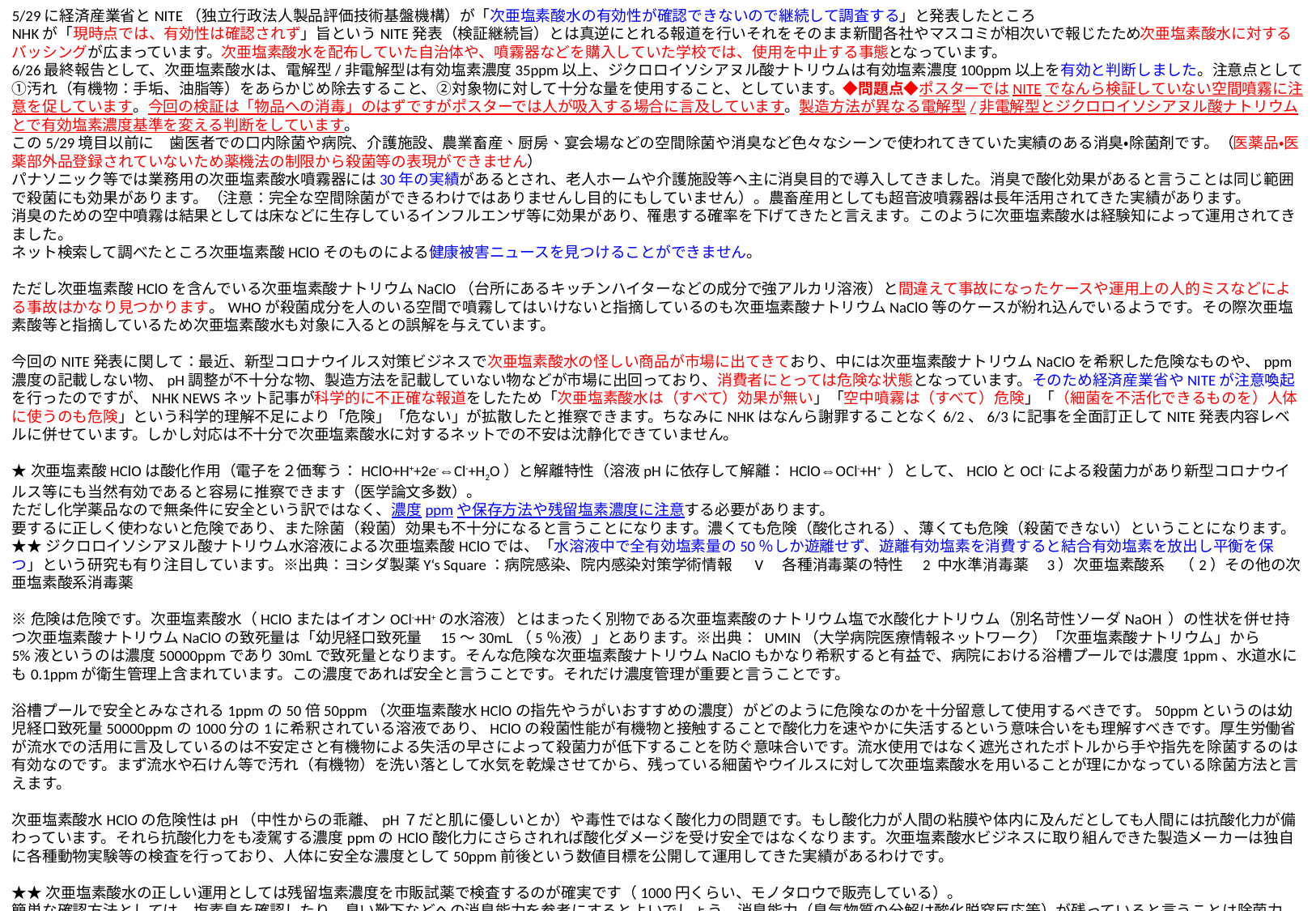

5/29に経済産業省とNITE（独立行政法人製品評価技術基盤機構）が「次亜塩素酸水の有効性が確認できないので継続して調査する」と発表したところ
NHKが「現時点では、有効性は確認されず」旨というNITE発表（検証継続旨）とは真逆にとれる報道を行いそれをそのまま新聞各社やマスコミが相次いで報じたため次亜塩素酸水に対するバッシングが広まっています。次亜塩素酸水を配布していた自治体や、噴霧器などを購入していた学校では、使用を中止する事態となっています。
6/26最終報告として、次亜塩素酸水は、電解型/非電解型は有効塩素濃度35ppm以上、ジクロロイソシアヌル酸ナトリウムは有効塩素濃度100ppm以上を有効と判断しました。注意点として①汚れ（有機物：手垢、油脂等）をあらかじめ除去すること、②対象物に対して十分な量を使用すること、としています。◆問題点◆ポスターではNITEでなんら検証していない空間噴霧に注意を促しています。今回の検証は「物品への消毒」のはずですがポスターでは人が吸入する場合に言及しています。製造方法が異なる電解型/非電解型とジクロロイソシアヌル酸ナトリウムとで有効塩素濃度基準を変える判断をしています。
この5/29境目以前に　歯医者での口内除菌や病院、介護施設、農業畜産、厨房、宴会場などの空間除菌や消臭など色々なシーンで使われてきていた実績のある消臭・除菌剤です。（医薬品・医薬部外品登録されていないため薬機法の制限から殺菌等の表現ができません）
パナソニック等では業務用の次亜塩素酸水噴霧器には30年の実績があるとされ、老人ホームや介護施設等へ主に消臭目的で導入してきました。消臭で酸化効果があると言うことは同じ範囲で殺菌にも効果があります。（注意：完全な空間除菌ができるわけではありませんし目的にもしていません）。農畜産用としても超音波噴霧器は長年活用されてきた実績があります。
消臭のための空中噴霧は結果としては床などに生存しているインフルエンザ等に効果があり、罹患する確率を下げてきたと言えます。このように次亜塩素酸水は経験知によって運用されてきました。
ネット検索して調べたところ次亜塩素酸HClOそのものによる健康被害ニュースを見つけることができません。

ただし次亜塩素酸HClOを含んでいる次亜塩素酸ナトリウムNaClO（台所にあるキッチンハイターなどの成分で強アルカリ溶液）と間違えて事故になったケースや運用上の人的ミスなどによる事故はかなり見つかります。WHOが殺菌成分を人のいる空間で噴霧してはいけないと指摘しているのも次亜塩素酸ナトリウムNaClO等のケースが紛れ込んでいるようです。その際次亜塩素酸等と指摘しているため次亜塩素酸水も対象に入るとの誤解を与えています。

今回のNITE発表に関して：最近、新型コロナウイルス対策ビジネスで次亜塩素酸水の怪しい商品が市場に出てきており、中には次亜塩素酸ナトリウムNaClOを希釈した危険なものや、ppm濃度の記載しない物、pH調整が不十分な物、製造方法を記載していない物などが市場に出回っており、消費者にとっては危険な状態となっています。そのため経済産業省やNITEが注意喚起を行ったのですが、NHK NEWSネット記事が科学的に不正確な報道をしたため「次亜塩素酸水は（すべて）効果が無い」「空中噴霧は（すべて）危険」「（細菌を不活化できるものを）人体に使うのも危険」という科学的理解不足により「危険」「危ない」が拡散したと推察できます。ちなみにNHKはなんら謝罪することなく6/2、6/3に記事を全面訂正してNITE発表内容レベルに併せています。しかし対応は不十分で次亜塩素酸水に対するネットでの不安は沈静化できていません。

★次亜塩素酸HClOは酸化作用（電子を２価奪う：HClO+H++2e-⇔Cl-+H2O）と解離特性（溶液pHに依存して解離：HClO⇔OCl-+H+ ）として、HClOとOCl-による殺菌力があり新型コロナウイルス等にも当然有効であると容易に推察できます（医学論文多数）。
ただし化学薬品なので無条件に安全という訳ではなく、濃度ppmや保存方法や残留塩素濃度に注意する必要があります。
要するに正しく使わないと危険であり、また除菌（殺菌）効果も不十分になると言うことになります。濃くても危険（酸化される）、薄くても危険（殺菌できない）ということになります。
★★ジクロロイソシアヌル酸ナトリウム水溶液による次亜塩素酸HClOでは、「水溶液中で全有効塩素量の50％しか遊離せず、遊離有効塩素を消費すると結合有効塩素を放出し平衡を保つ」という研究も有り注目しています。※出典：ヨシダ製薬Y‘s Square：病院感染、院内感染対策学術情報　 V　各種消毒薬の特性　2 中水準消毒薬　3）次亜塩素酸系　（2）その他の次亜塩素酸系消毒薬

※危険は危険です。次亜塩素酸水（HClOまたはイオンOCl-+H+の水溶液）とはまったく別物である次亜塩素酸のナトリウム塩で水酸化ナトリウム（別名苛性ソーダNaOH ）の性状を併せ持つ次亜塩素酸ナトリウムNaClOの致死量は「幼児経口致死量　15～30mL（5％液）」とあります。※出典： UMIN（大学病院医療情報ネットワーク）「次亜塩素酸ナトリウム」から
5%液というのは濃度50000ppmであり30mLで致死量となります。そんな危険な次亜塩素酸ナトリウムNaClOもかなり希釈すると有益で、病院における浴槽プールでは濃度1ppm、水道水にも0.1ppmが衛生管理上含まれています。この濃度であれば安全と言うことです。それだけ濃度管理が重要と言うことです。
浴槽プールで安全とみなされる1ppmの50倍50ppm（次亜塩素酸水HClOの指先やうがいおすすめの濃度）がどのように危険なのかを十分留意して使用するべきです。50ppmというのは幼児経口致死量50000ppmの1000分の1に希釈されている溶液であり、HClOの殺菌性能が有機物と接触することで酸化力を速やかに失活するという意味合いをも理解すべきです。厚生労働省が流水での活用に言及しているのは不安定さと有機物による失活の早さによって殺菌力が低下することを防ぐ意味合いです。流水使用ではなく遮光されたボトルから手や指先を除菌するのは有効なのです。まず流水や石けん等で汚れ（有機物）を洗い落として水気を乾燥させてから、残っている細菌やウイルスに対して次亜塩素酸水を用いることが理にかなっている除菌方法と言えます。
次亜塩素酸水HClOの危険性はpH（中性からの乖離、pH７だと肌に優しいとか）や毒性ではなく酸化力の問題です。もし酸化力が人間の粘膜や体内に及んだとしても人間には抗酸化力が備わっています。それら抗酸化力をも凌駕する濃度ppmのHClO酸化力にさらされれば酸化ダメージを受け安全ではなくなります。次亜塩素酸水ビジネスに取り組んできた製造メーカーは独自に各種動物実験等の検査を行っており、人体に安全な濃度として50ppm前後という数値目標を公開して運用してきた実績があるわけです。

★★次亜塩素酸水の正しい運用としては残留塩素濃度を市販試薬で検査するのが確実です（1000円くらい、モノタロウで販売している）。
簡単な確認方法としては、塩素臭を確認したり、臭い靴下などへの消臭能力を参考にするとよいでしょう。消臭能力（臭気物質の分解は酸化脱窒反応等）が残っていると言うことは除菌力HClOもその分残っていると言うことです。有効塩素濃度が低くなってしまった液体（ほぼ水）では細菌やウイルスを除菌できずに別の意味で危険です。特に残留塩素濃度ppmを正しく管理することが重要です。

2020/06/28 0:51版■参考文献：「次亜塩素酸の科学－基礎と応用－」福崎智司（米田出版2015第2刷）　他